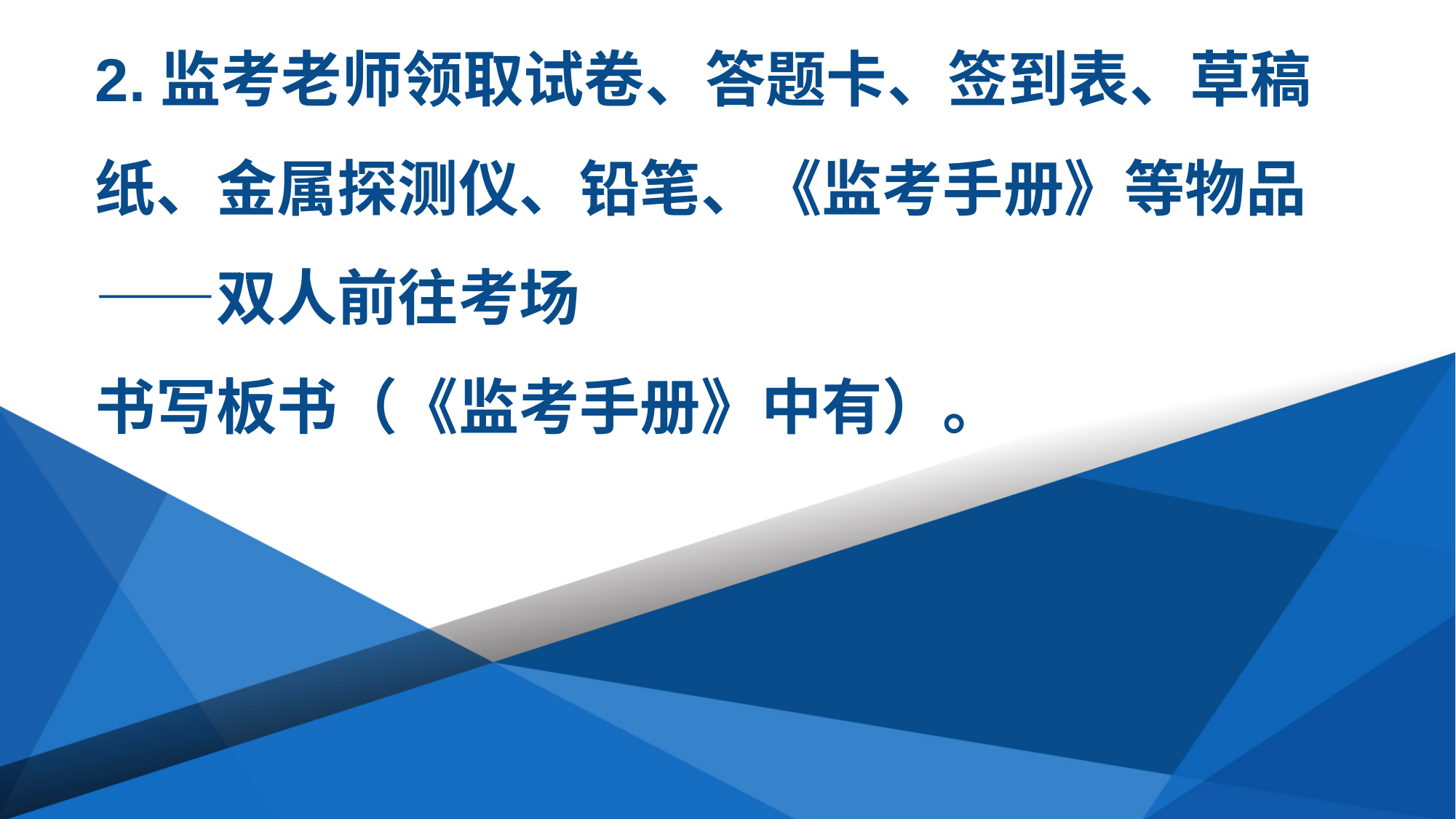

2.监考老师领取试卷、答题卡、签到表、草稿纸、金属探测仪、铅笔、《监考手册》等物品——双人前往考场
书写板书（《监考手册》中有）。